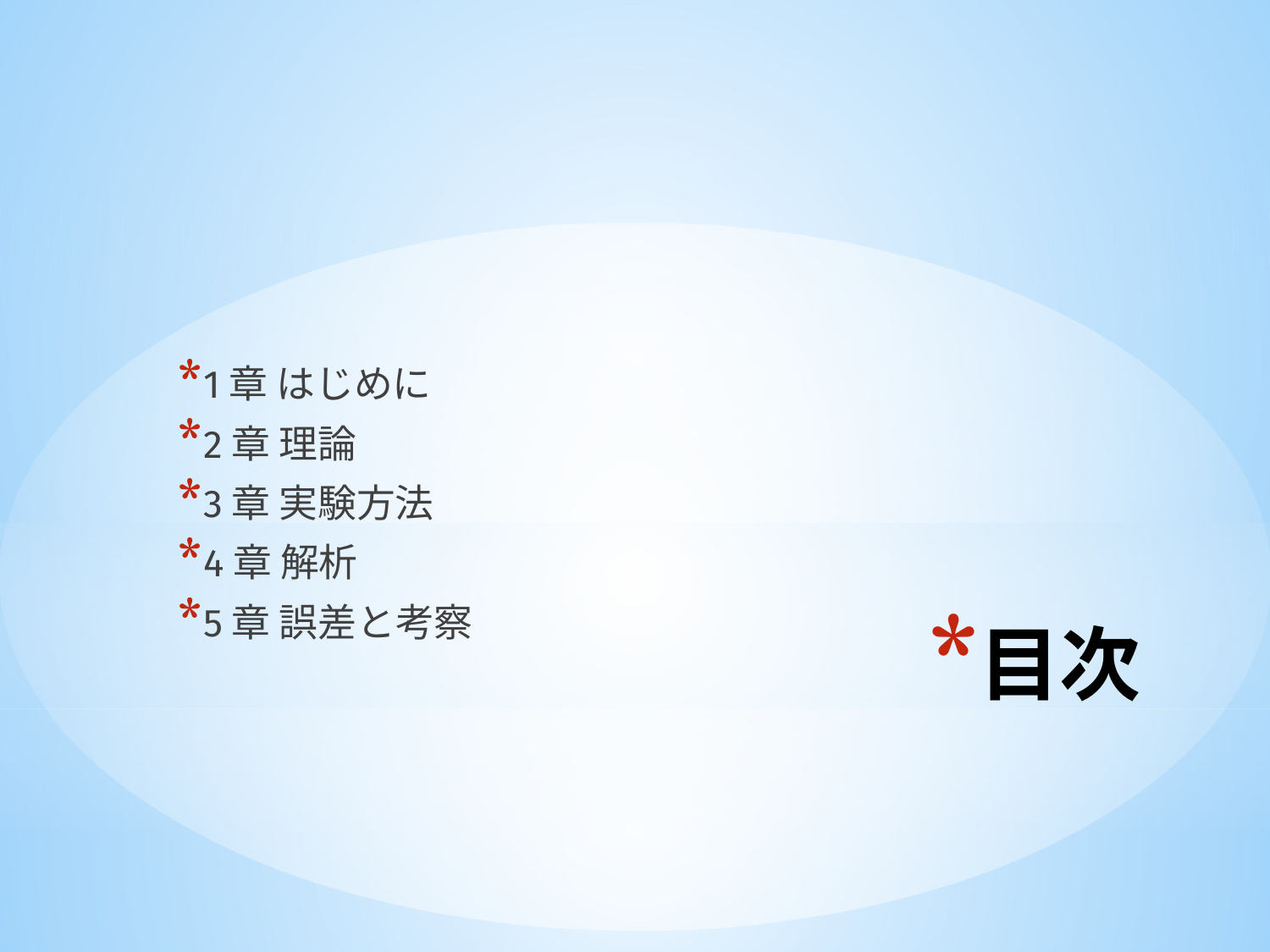

1章 はじめに
2章 理論
3章 実験方法
4章 解析
5章 誤差と考察

# 目次